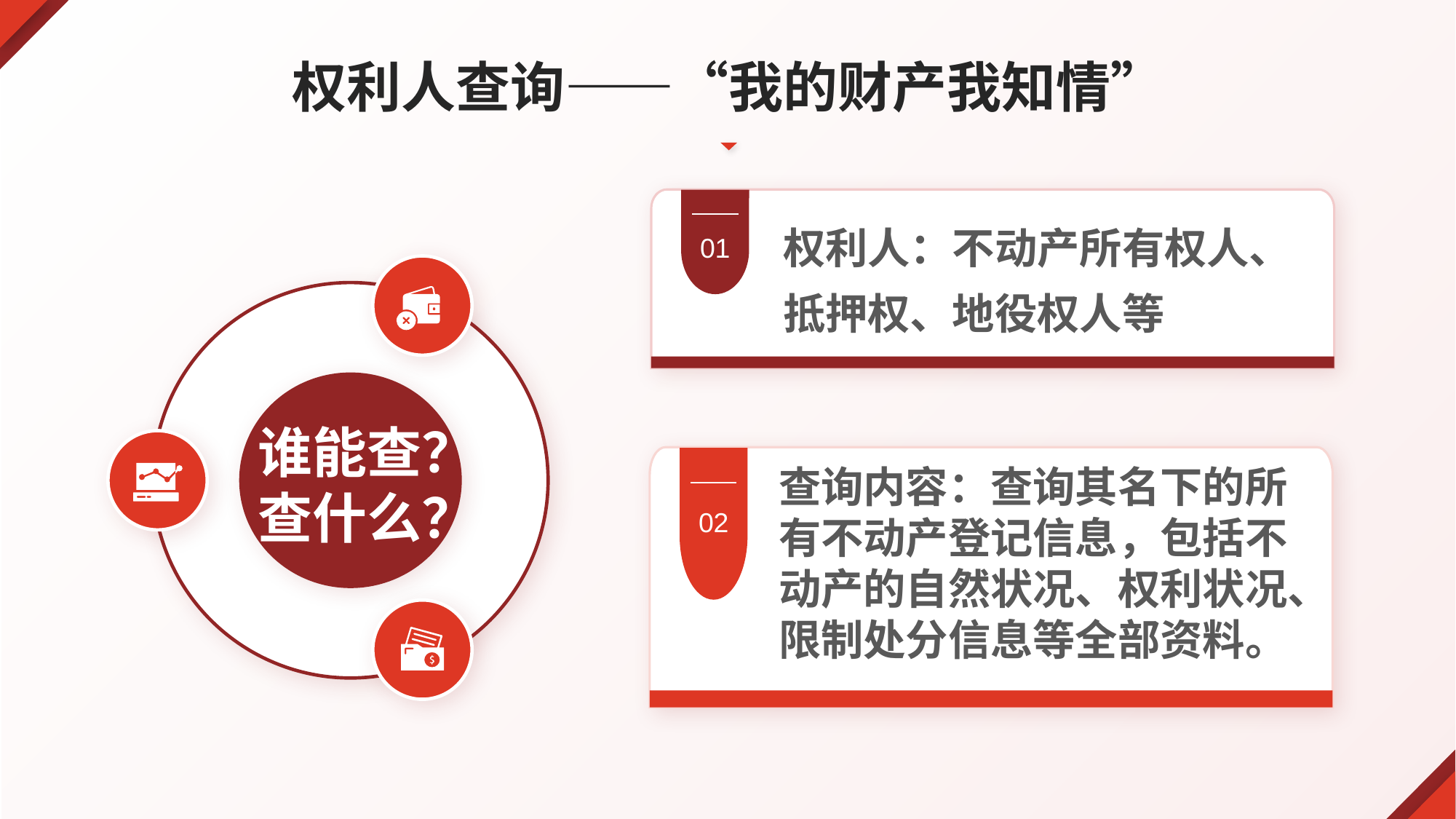

权利人查询——“我的财产我知情”

01
权利人：不动产所有权人、抵押权、地役权人等

谁能查？查什么？

02

查询内容：查询其名下的所有不动产登记信息，包括不动产的自然状况、权利状况、限制处分信息等全部资料。